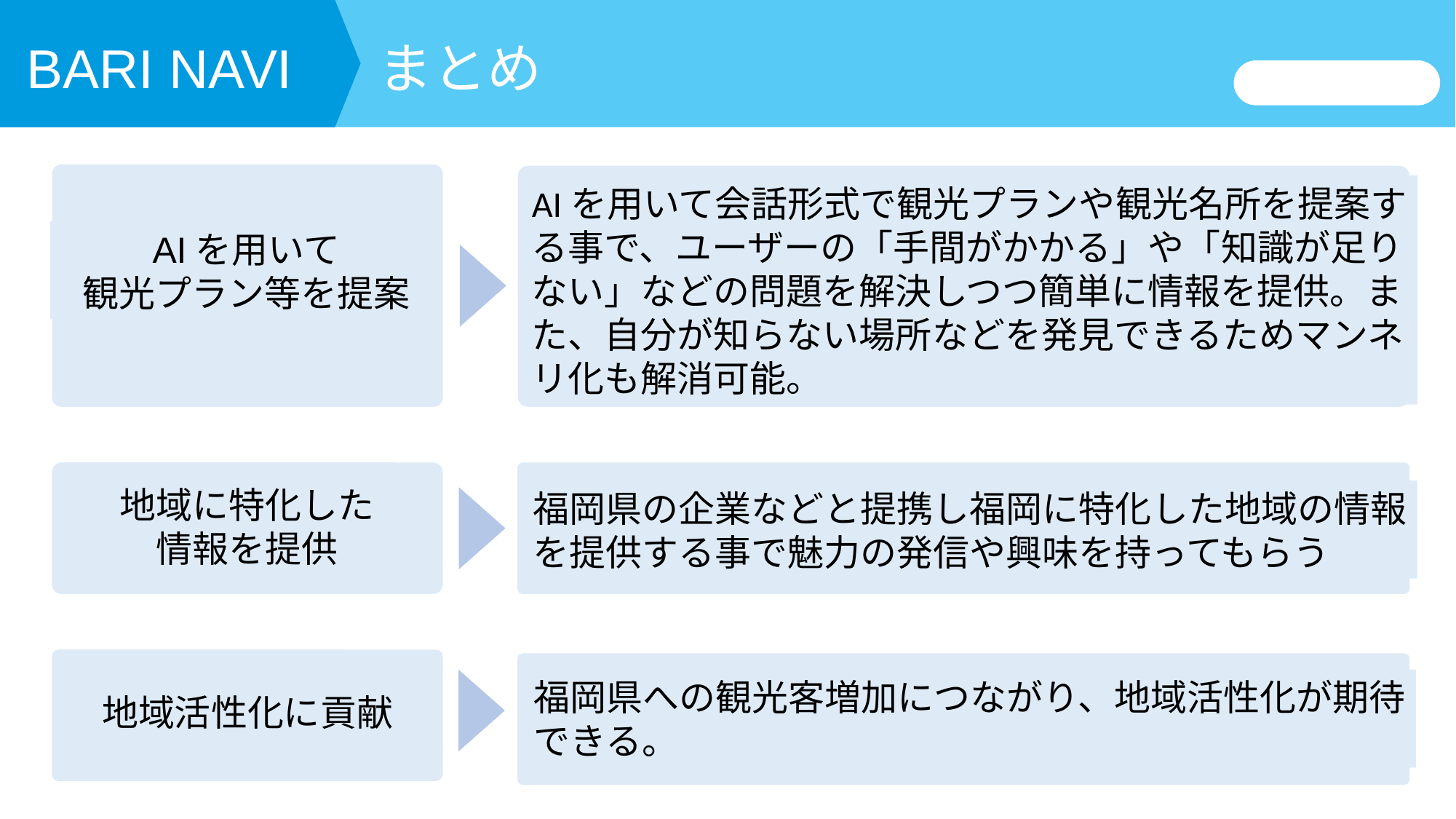

まとめ
BARI NAVI

AIを用いて
観光プラン等を提案

AIを用いて会話形式で観光プランや観光名所を提案す
る事で、ユーザーの「手間がかかる」や「知識が足り
ない」などの問題を解決しつつ簡単に情報を提供。ま
た、自分が知らない場所などを発見できるためマンネ
リ化も解消可能。

福岡県の企業などと提携し福岡に特化した地域の情報
を提供する事で魅力の発信や興味を持ってもらう

地域に特化した
情報を提供

地域活性化に貢献

福岡県への観光客増加につながり、地域活性化が期待
できる。